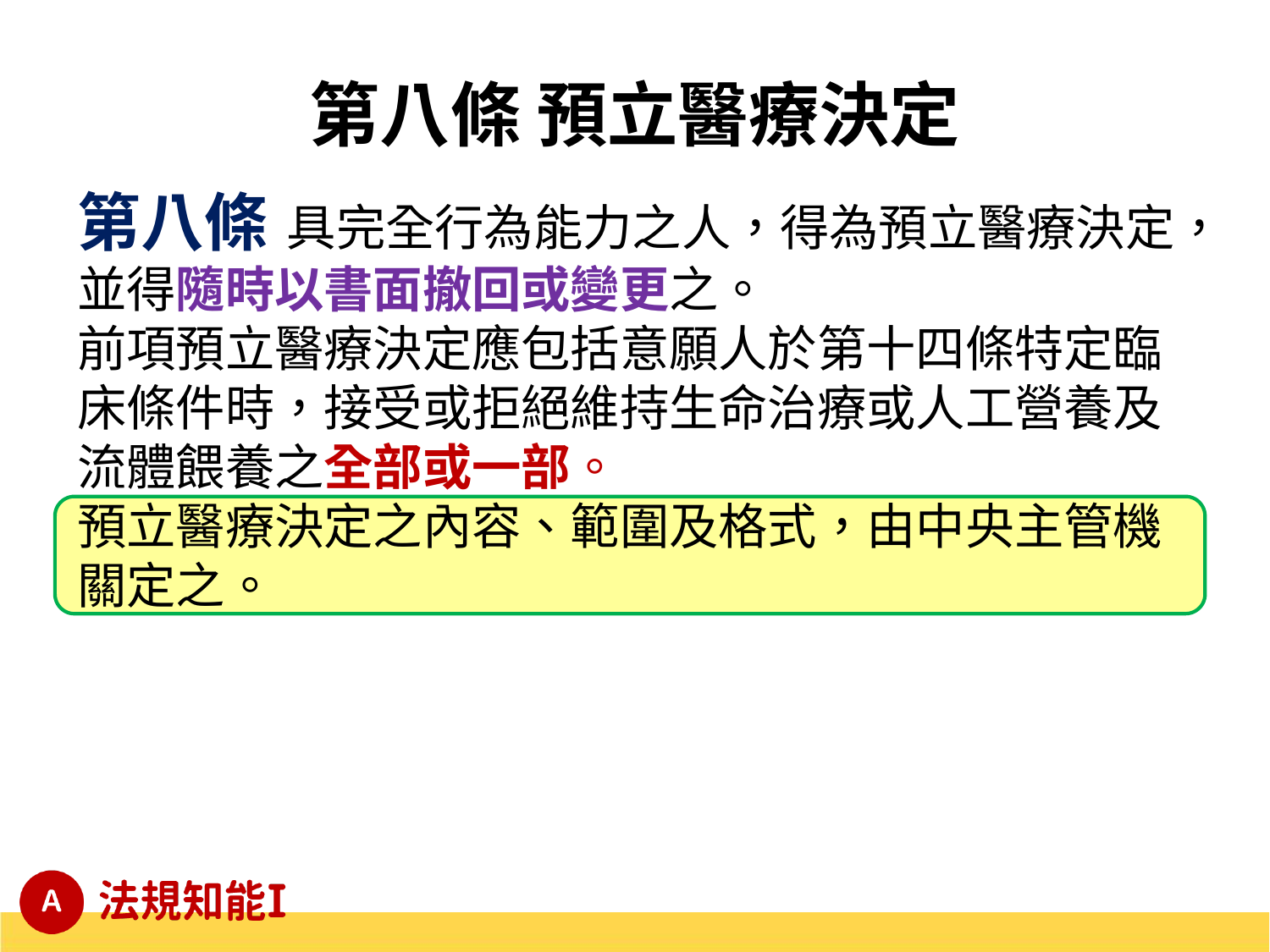

# 第八條 預立醫療決定
第八條  具完全行為能力之人，得為預立醫療決定，並得隨時以書面撤回或變更之。
前項預立醫療決定應包括意願人於第十四條特定臨床條件時，接受或拒絕維持生命治療或人工營養及流體餵養之全部或一部。
預立醫療決定之內容、範圍及格式，由中央主管機關定之。